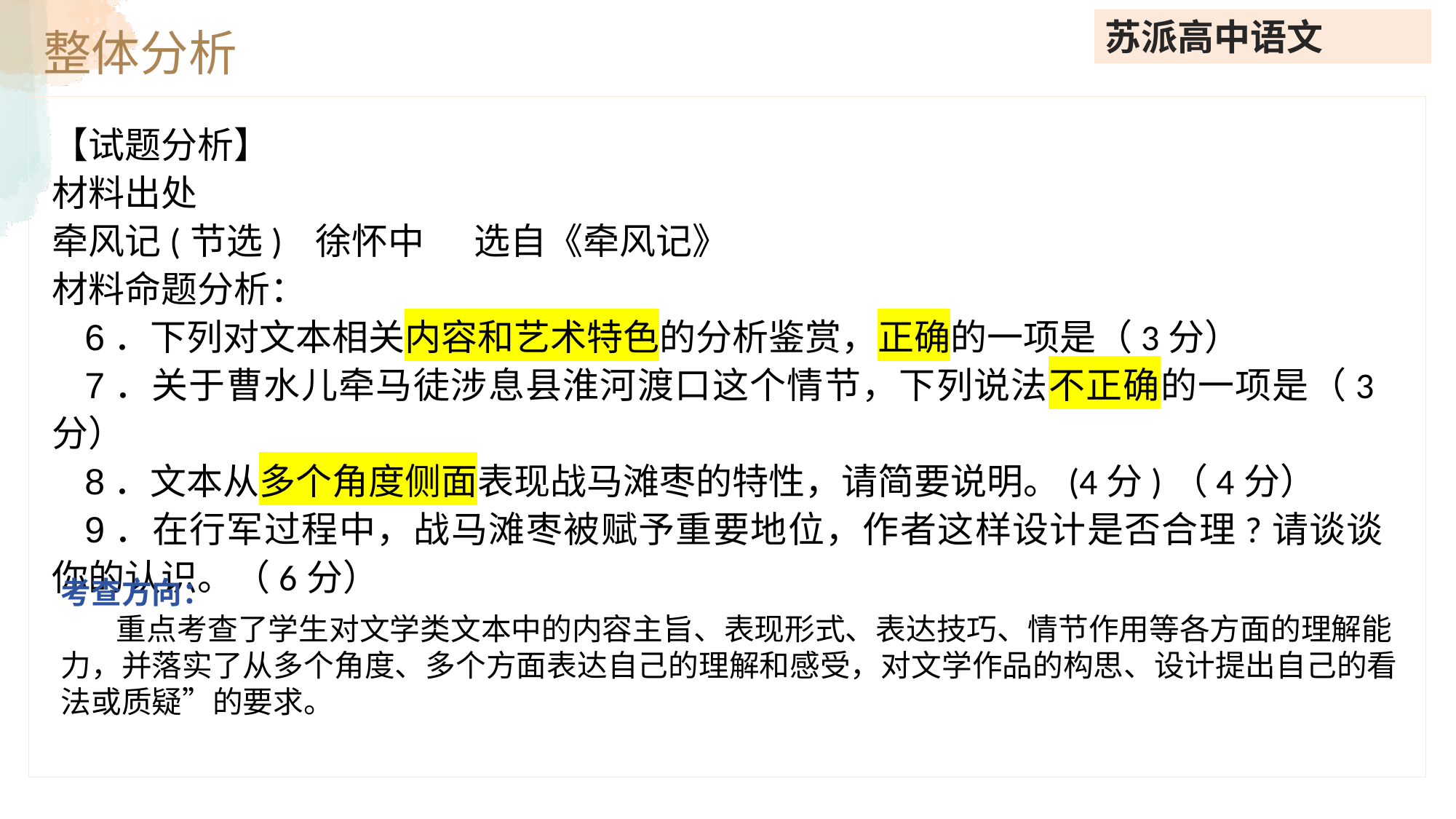

苏派高中语文
整体分析

【试题分析】
材料出处
牵风记(节选)   徐怀中      选自《牵风记》
材料命题分析：
6．下列对文本相关内容和艺术特色的分析鉴赏，正确的一项是（3分）
7．关于曹水儿牵马徒涉息县淮河渡口这个情节，下列说法不正确的一项是（3分）
8．文本从多个角度侧面表现战马滩枣的特性，请简要说明。(4分)（4分）
9．在行军过程中，战马滩枣被赋予重要地位，作者这样设计是否合理?请谈谈你的认识。（6分）
年度工作概述
您的内容打在这里，或者通过复制您的文本后，在此框中选择粘贴，并选择只保留文字，建议使用微软雅黑字体。您的内容打在这里，或者通过复制您的文本后，在此框中选择粘贴，并选择只保留文字，建议使用微软雅黑字体。
考查方向：
       重点考查了学生对文学类文本中的内容主旨、表现形式、表达技巧、情节作用等各方面的理解能力，并落实了从多个角度、多个方面表达自己的理解和感受，对文学作品的构思、设计提出自己的看法或质疑”的要求。